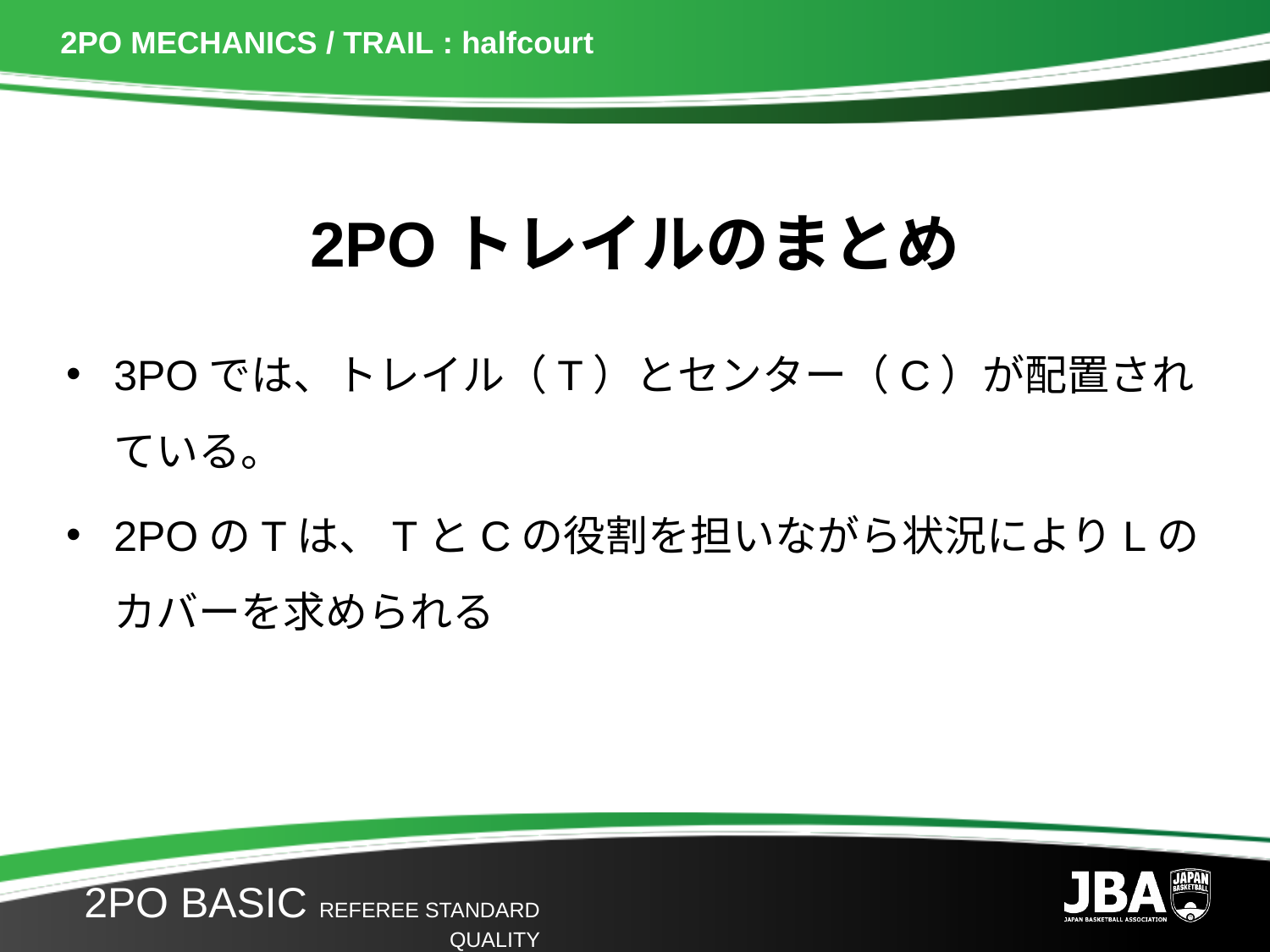

# 2PO MECHANICS / TRAIL : halfcourt
2POトレイルのまとめ
3POでは、トレイル（T）とセンター（C）が配置されている。
2POのTは、TとCの役割を担いながら状況によりLのカバーを求められる